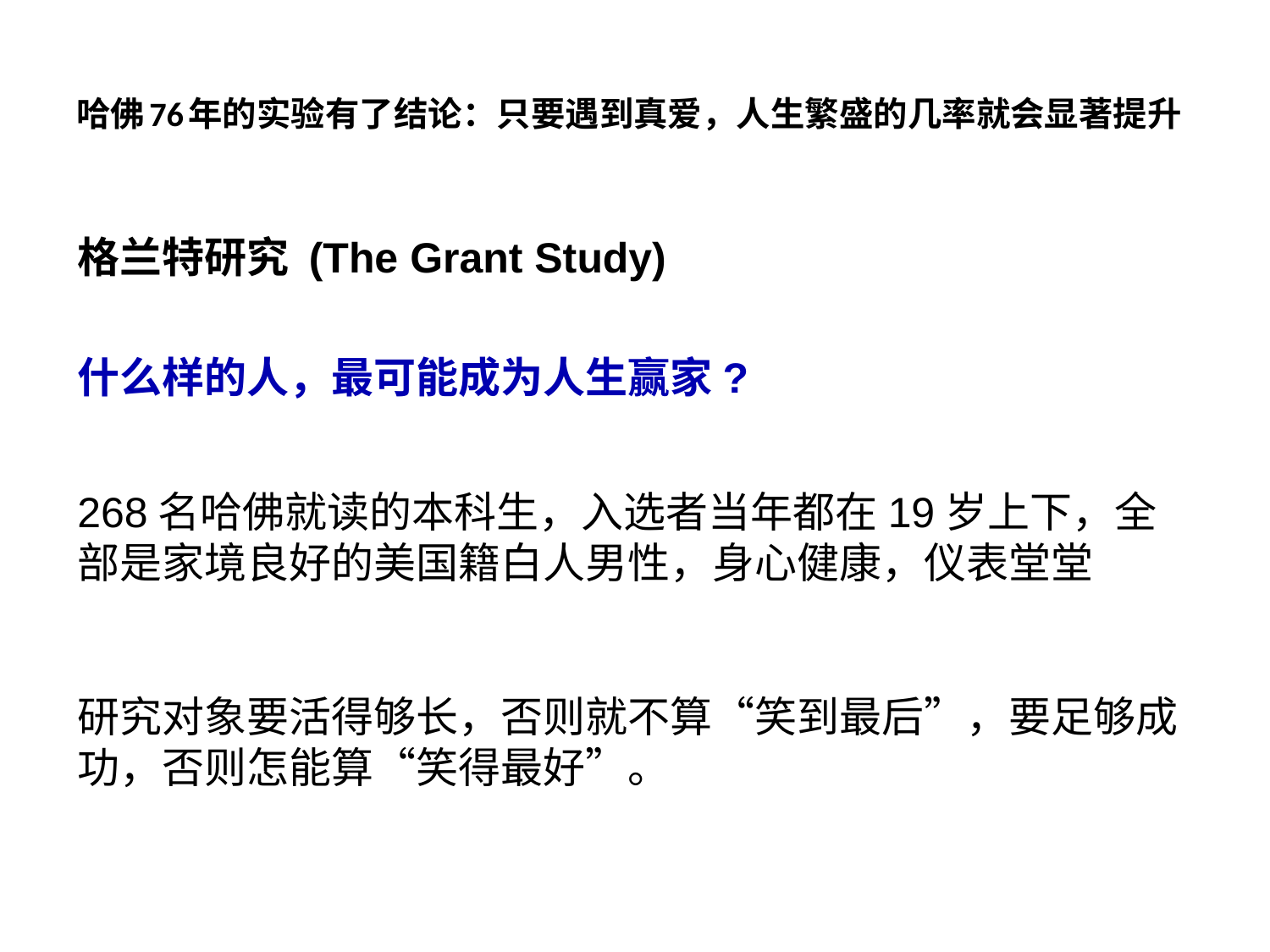

# 哈佛76年的实验有了结论：只要遇到真爱，人生繁盛的几率就会显著提升
格兰特研究 (The Grant Study)

什么样的人，最可能成为人生赢家?
268名哈佛就读的本科生，入选者当年都在19岁上下，全部是家境良好的美国籍白人男性，身心健康，仪表堂堂
研究对象要活得够长，否则就不算“笑到最后”，要足够成功，否则怎能算“笑得最好”。